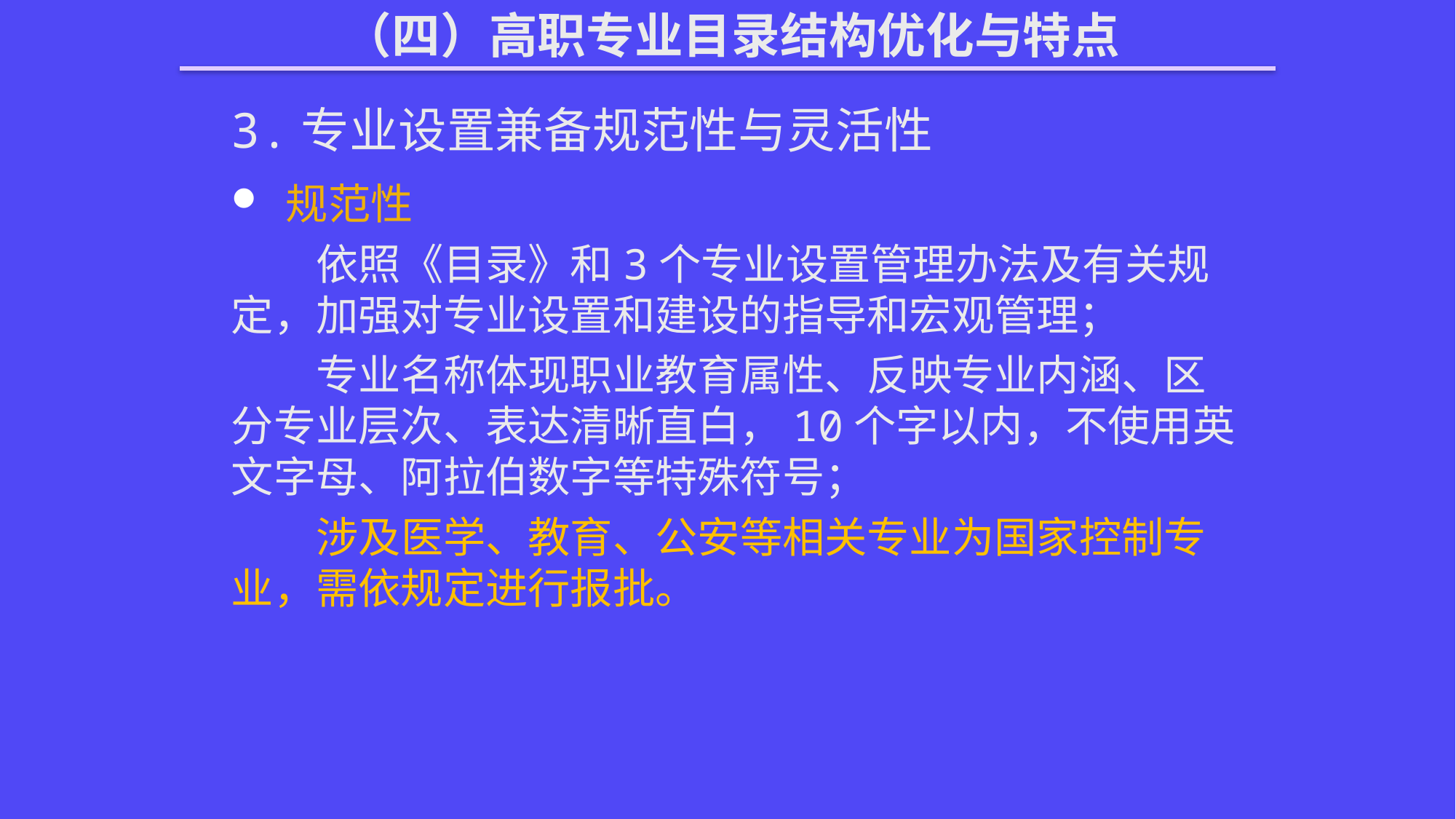

（四）高职专业目录结构优化与特点
3.专业设置兼备规范性与灵活性
规范性
依照《目录》和3个专业设置管理办法及有关规定，加强对专业设置和建设的指导和宏观管理；
专业名称体现职业教育属性、反映专业内涵、区分专业层次、表达清晰直白，10个字以内，不使用英文字母、阿拉伯数字等特殊符号；
涉及医学、教育、公安等相关专业为国家控制专业，需依规定进行报批。